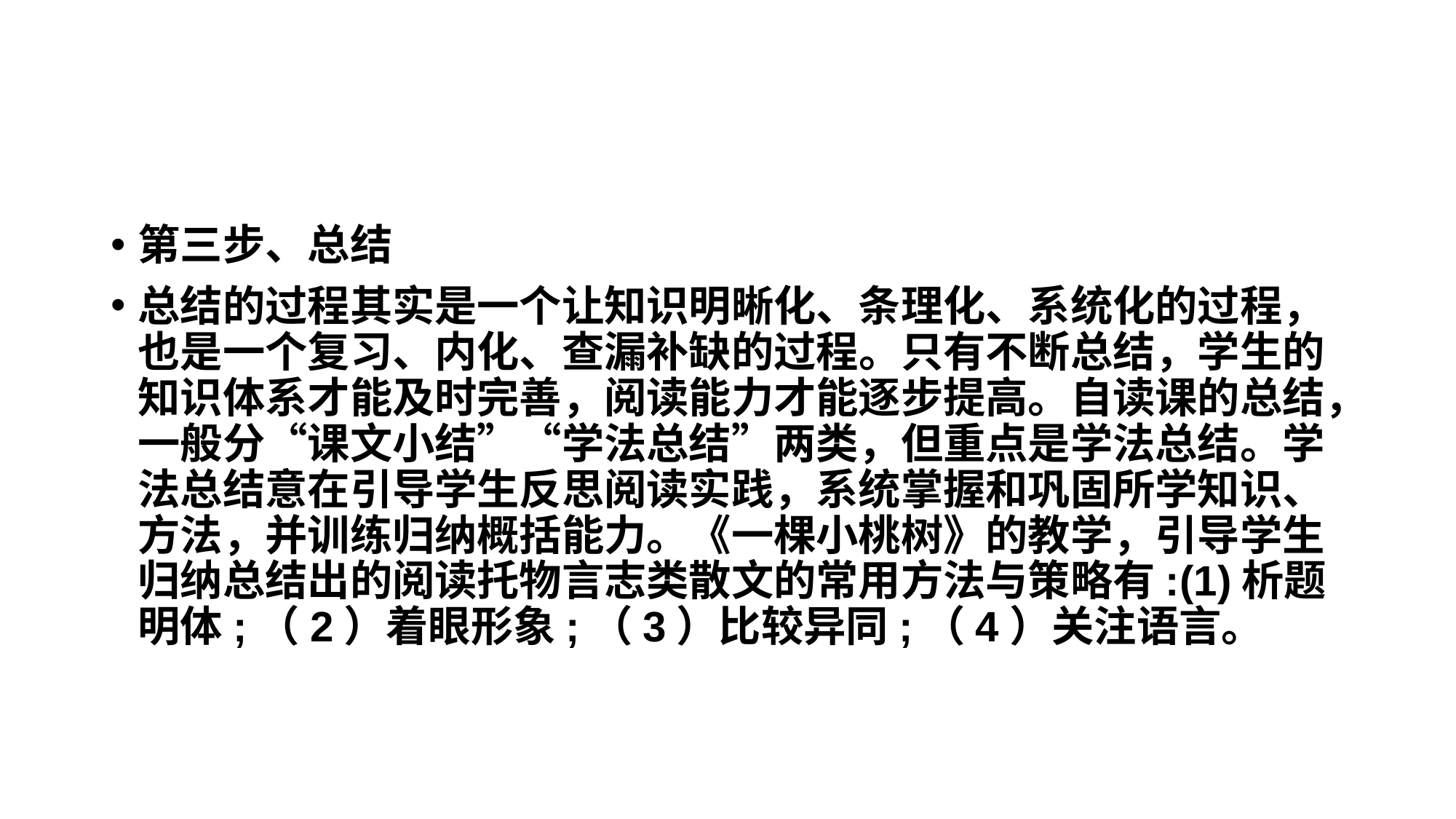

#
第三步、总结
总结的过程其实是一个让知识明晰化、条理化、系统化的过程，也是一个复习、内化、查漏补缺的过程。只有不断总结，学生的知识体系才能及时完善，阅读能力才能逐步提高。自读课的总结，一般分“课文小结”“学法总结”两类，但重点是学法总结。学法总结意在引导学生反思阅读实践，系统掌握和巩固所学知识、方法，并训练归纳概括能力。《一棵小桃树》的教学，引导学生归纳总结出的阅读托物言志类散文的常用方法与策略有:(1)析题明体;（2）着眼形象;（3）比较异同;（4）关注语言。